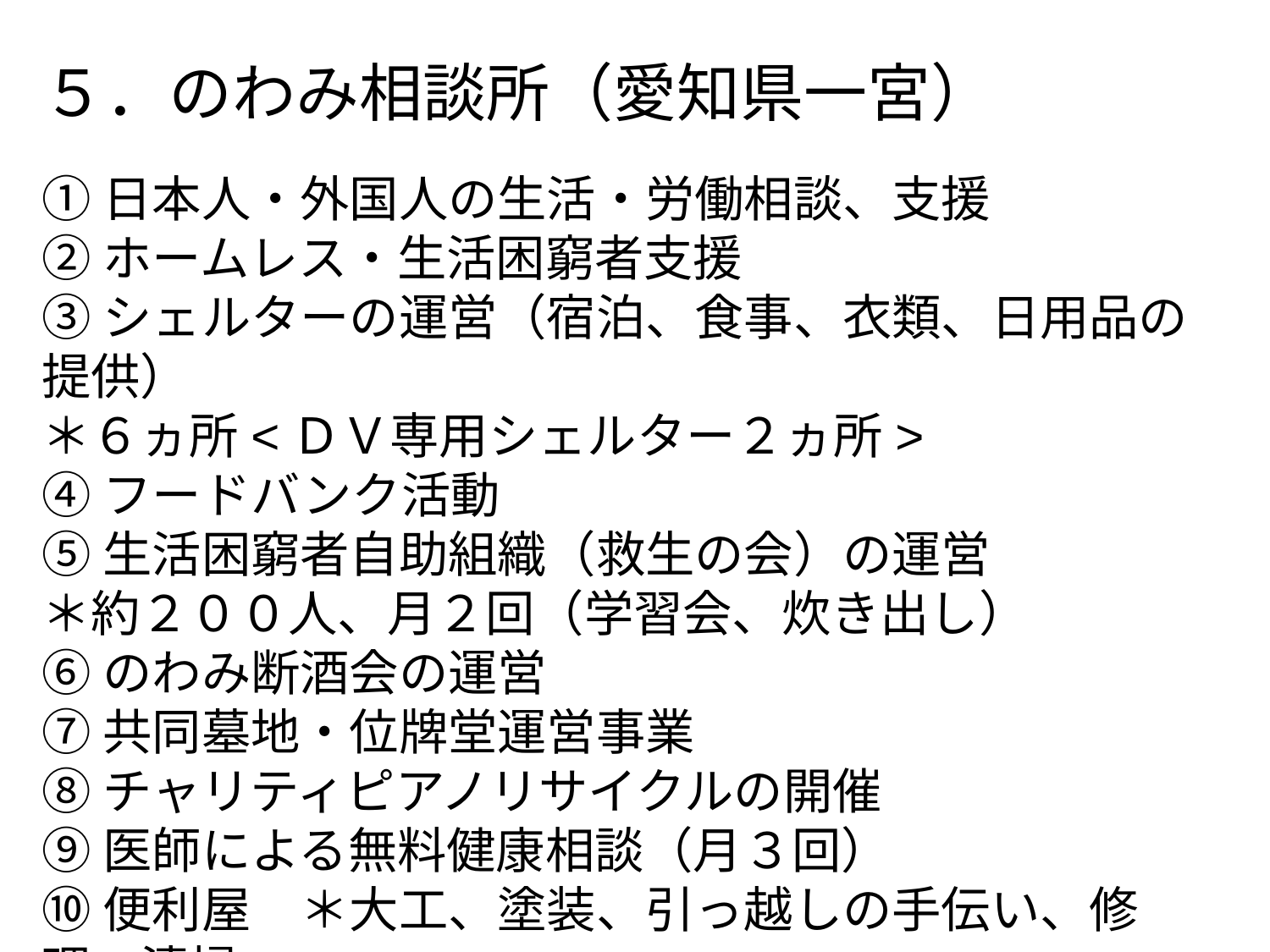

# ５．のわみ相談所（愛知県一宮）
①日本人・外国人の生活・労働相談、支援
②ホームレス・生活困窮者支援
③シェルターの運営（宿泊、食事、衣類、日用品の提供）
＊６ヵ所<ＤＶ専用シェルター２ヵ所>
④フードバンク活動
⑤生活困窮者自助組織（救生の会）の運営
＊約２００人、月２回（学習会、炊き出し）
⑥のわみ断酒会の運営
⑦共同墓地・位牌堂運営事業
⑧チャリティピアノリサイクルの開催
⑨医師による無料健康相談（月３回）
⑩便利屋　＊大工、塗装、引っ越しの手伝い、修理・清掃